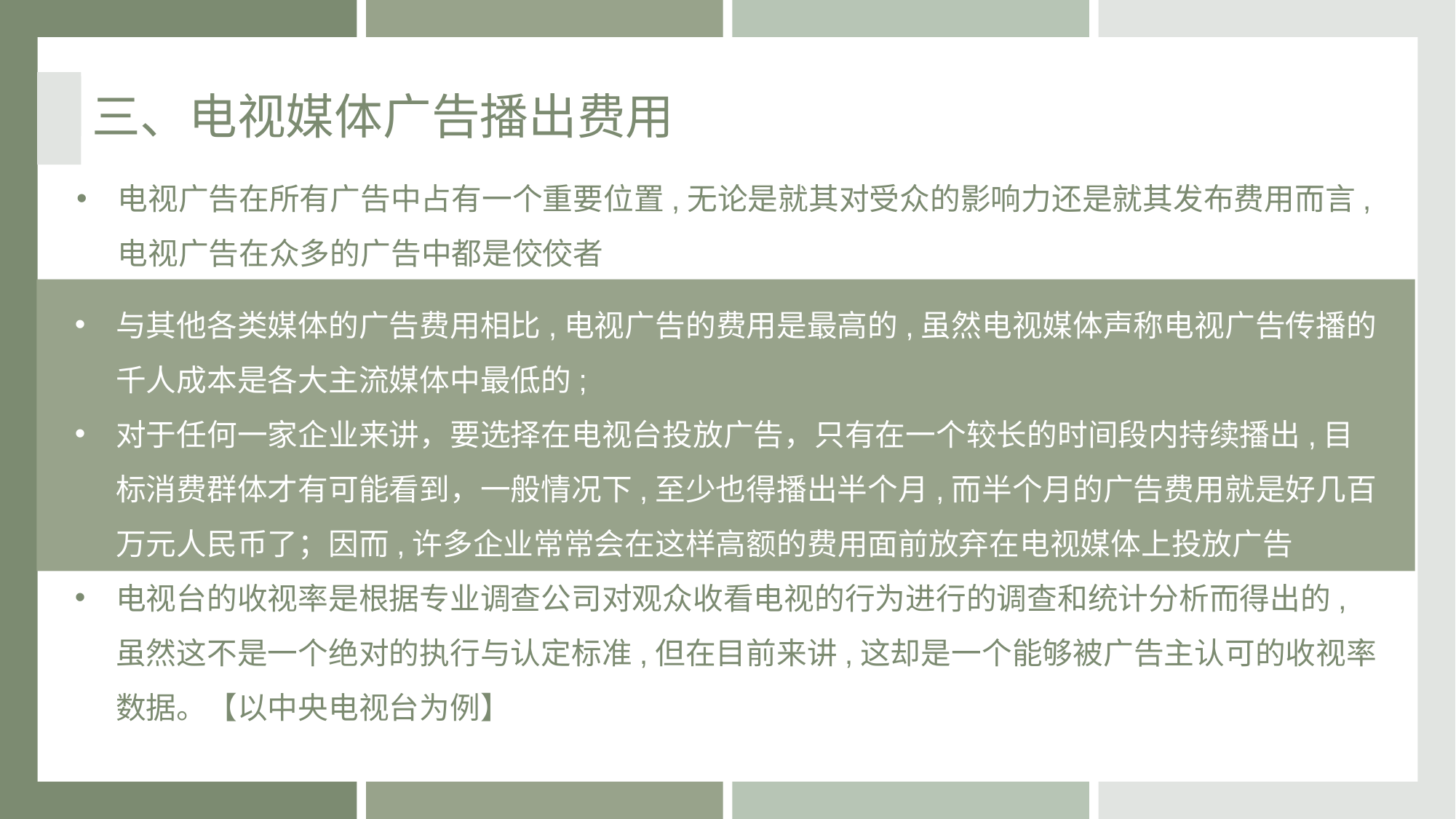

三、电视媒体广告播出费用

电视广告在所有广告中占有一个重要位置,无论是就其对受众的影响力还是就其发布费用而言,电视广告在众多的广告中都是佼佼者

与其他各类媒体的广告费用相比,电视广告的费用是最高的,虽然电视媒体声称电视广告传播的千人成本是各大主流媒体中最低的;
对于任何一家企业来讲，要选择在电视台投放广告，只有在一个较长的时间段内持续播出,目标消费群体才有可能看到，一般情况下,至少也得播出半个月,而半个月的广告费用就是好几百万元人民币了；因而,许多企业常常会在这样高额的费用面前放弃在电视媒体上投放广告
电视台的收视率是根据专业调查公司对观众收看电视的行为进行的调查和统计分析而得出的,虽然这不是一个绝对的执行与认定标准,但在目前来讲,这却是一个能够被广告主认可的收视率数据。【以中央电视台为例】